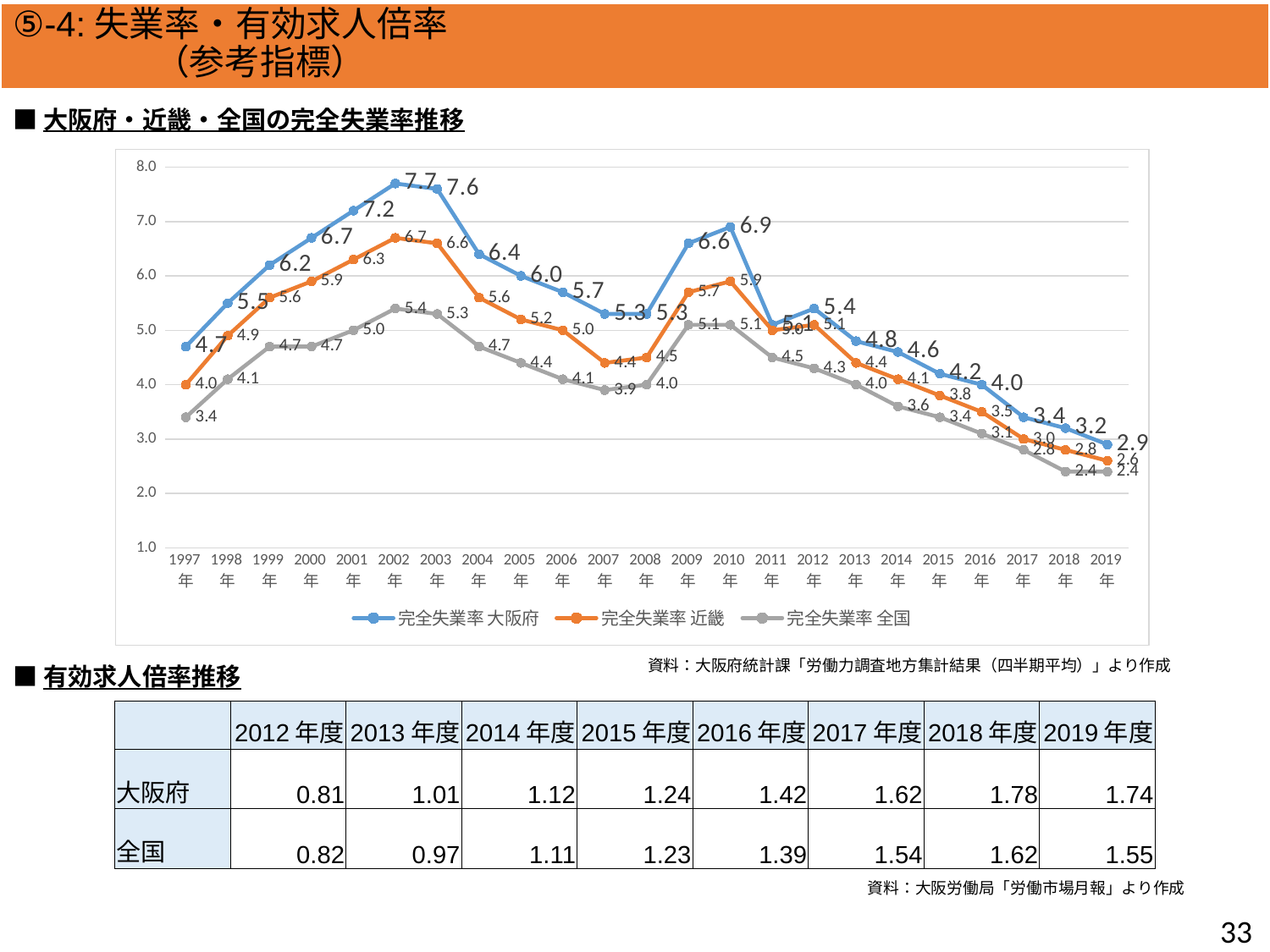

方向性Ⅲ）東西二極の一極としての社会経済構造の構築
⑤-4:失業率・有効求人倍率　　　　　　　　　　　　　　　　　　　　　　　　　　（参考指標）
■大阪府・近畿・全国の完全失業率推移

### Chart

| Category | 完全失業率 | 完全失業率 | 完全失業率 |
|---|---|---|---|
| 1997年 | 4.7 | 4.0 | 3.4 |
| 1998年 | 5.5 | 4.9 | 4.1 |
| 1999年 | 6.2 | 5.6 | 4.7 |
| 2000年 | 6.7 | 5.9 | 4.7 |
| 2001年 | 7.2 | 6.3 | 5.0 |
| 2002年 | 7.7 | 6.7 | 5.4 |
| 2003年 | 7.6 | 6.6 | 5.3 |
| 2004年 | 6.4 | 5.6 | 4.7 |
| 2005年 | 6.0 | 5.2 | 4.4 |
| 2006年 | 5.7 | 5.0 | 4.1 |
| 2007年 | 5.3 | 4.4 | 3.9 |
| 2008年 | 5.3 | 4.5 | 4.0 |
| 2009年 | 6.6 | 5.7 | 5.1 |
| 2010年 | 6.9 | 5.9 | 5.1 |
| 2011年 | 5.1 | 5.0 | 4.5 |
| 2012年 | 5.4 | 5.1 | 4.3 |
| 2013年 | 4.8 | 4.4 | 4.0 |
| 2014年 | 4.6 | 4.1 | 3.6 |
| 2015年 | 4.2 | 3.8 | 3.4 |
| 2016年 | 4.0 | 3.5 | 3.1 |
| 2017年 | 3.4 | 3.0 | 2.8 |
| 2018年 | 3.2 | 2.8 | 2.4 |
| 2019年 | 2.9 | 2.6 | 2.4 |
資料：大阪府統計課「労働力調査地方集計結果（四半期平均）」より作成
■有効求人倍率推移
|  | 2012年度 | 2013年度 | 2014年度 | 2015年度 | 2016年度 | 2017年度 | 2018年度 | 2019年度 |
| --- | --- | --- | --- | --- | --- | --- | --- | --- |
| 大阪府 | 0.81 | 1.01 | 1.12 | 1.24 | 1.42 | 1.62 | 1.78 | 1.74 |
| 全国 | 0.82 | 0.97 | 1.11 | 1.23 | 1.39 | 1.54 | 1.62 | 1.55 |
資料：大阪労働局「労働市場月報」より作成
33